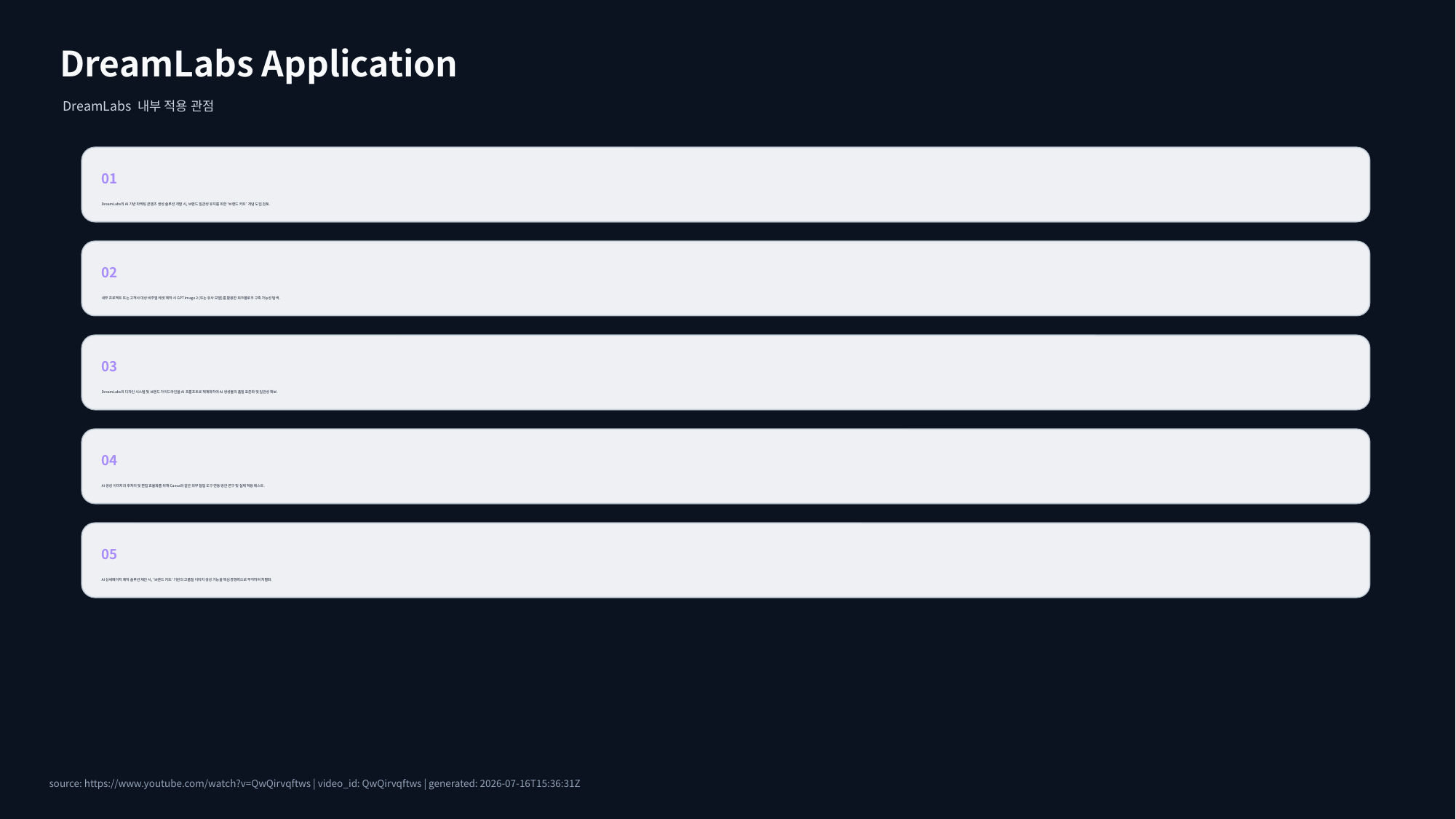

DreamLabs Application
DreamLabs 내부 적용 관점

01
DreamLabs의 AI 기반 마케팅 콘텐츠 생성 솔루션 개발 시, 브랜드 일관성 유지를 위한 '브랜드 키트' 개념 도입 검토.

02
내부 프로젝트 또는 고객사 대상 비주얼 에셋 제작 시 GPT Image 2 (또는 유사 모델)를 활용한 워크플로우 구축 가능성 탐색.

03
DreamLabs의 디자인 시스템 및 브랜드 가이드라인을 AI 프롬프트로 체계화하여 AI 생성물의 품질 표준화 및 일관성 확보.

04
AI 생성 이미지의 후처리 및 편집 효율화를 위해 Canva와 같은 외부 협업 도구 연동 방안 연구 및 실제 적용 테스트.

05
AI 상세페이지 제작 솔루션 제안 시, '브랜드 키트' 기반의 고품질 이미지 생성 기능을 핵심 경쟁력으로 부각하여 차별화.
source: https://www.youtube.com/watch?v=QwQirvqftws | video_id: QwQirvqftws | generated: 2026-07-16T15:36:31Z